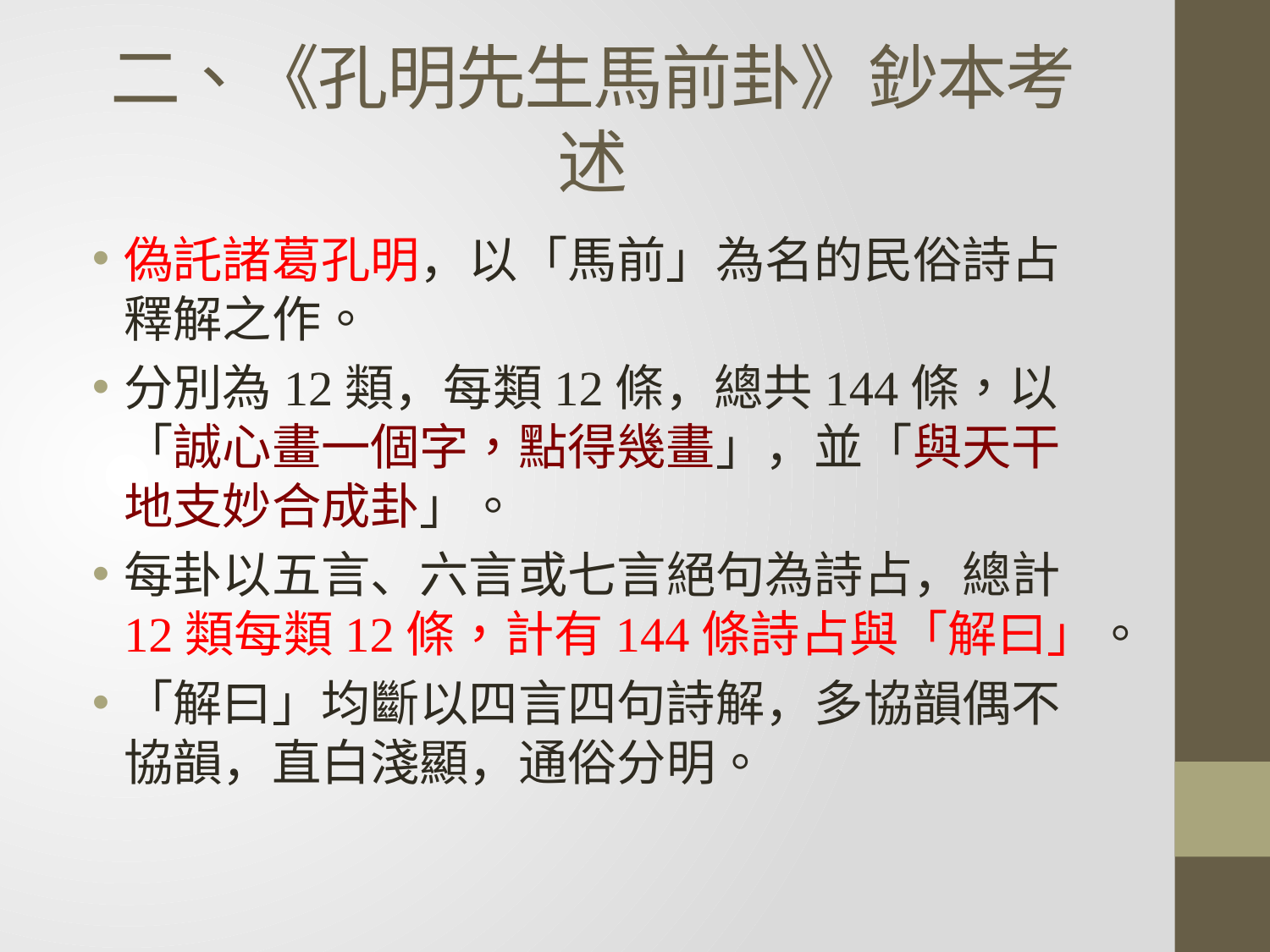

# 二、《孔明先生馬前卦》鈔本考述
偽託諸葛孔明，以「馬前」為名的民俗詩占釋解之作。
分別為12類，每類12條，總共144條，以「誠心畫一個字，點得幾畫」，並「與天干地支妙合成卦」。
每卦以五言、六言或七言絕句為詩占，總計12類每類12條，計有144條詩占與「解曰」。
「解曰」均斷以四言四句詩解，多協韻偶不協韻，直白淺顯，通俗分明。